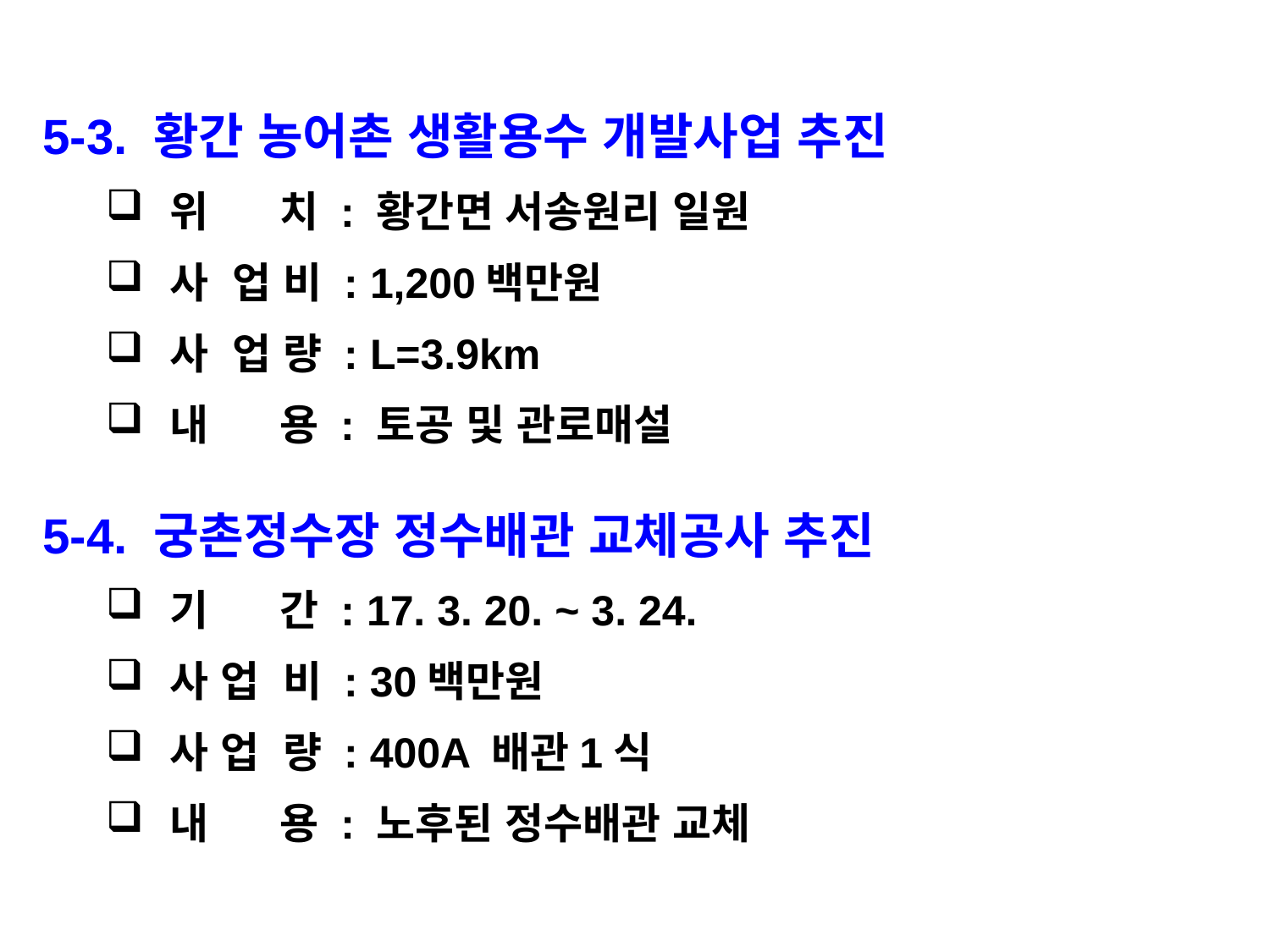

5-3. 황간 농어촌 생활용수 개발사업 추진
위      치 : 황간면 서송원리 일원
사  업 비 : 1,200백만원
사  업 량 : L=3.9km
내      용 : 토공 및 관로매설
5-4. 궁촌정수장 정수배관 교체공사 추진
기      간 : 17. 3. 20. ~ 3. 24.
사 업  비 : 30백만원
사 업  량 : 400A 배관1식
내      용 : 노후된 정수배관 교체